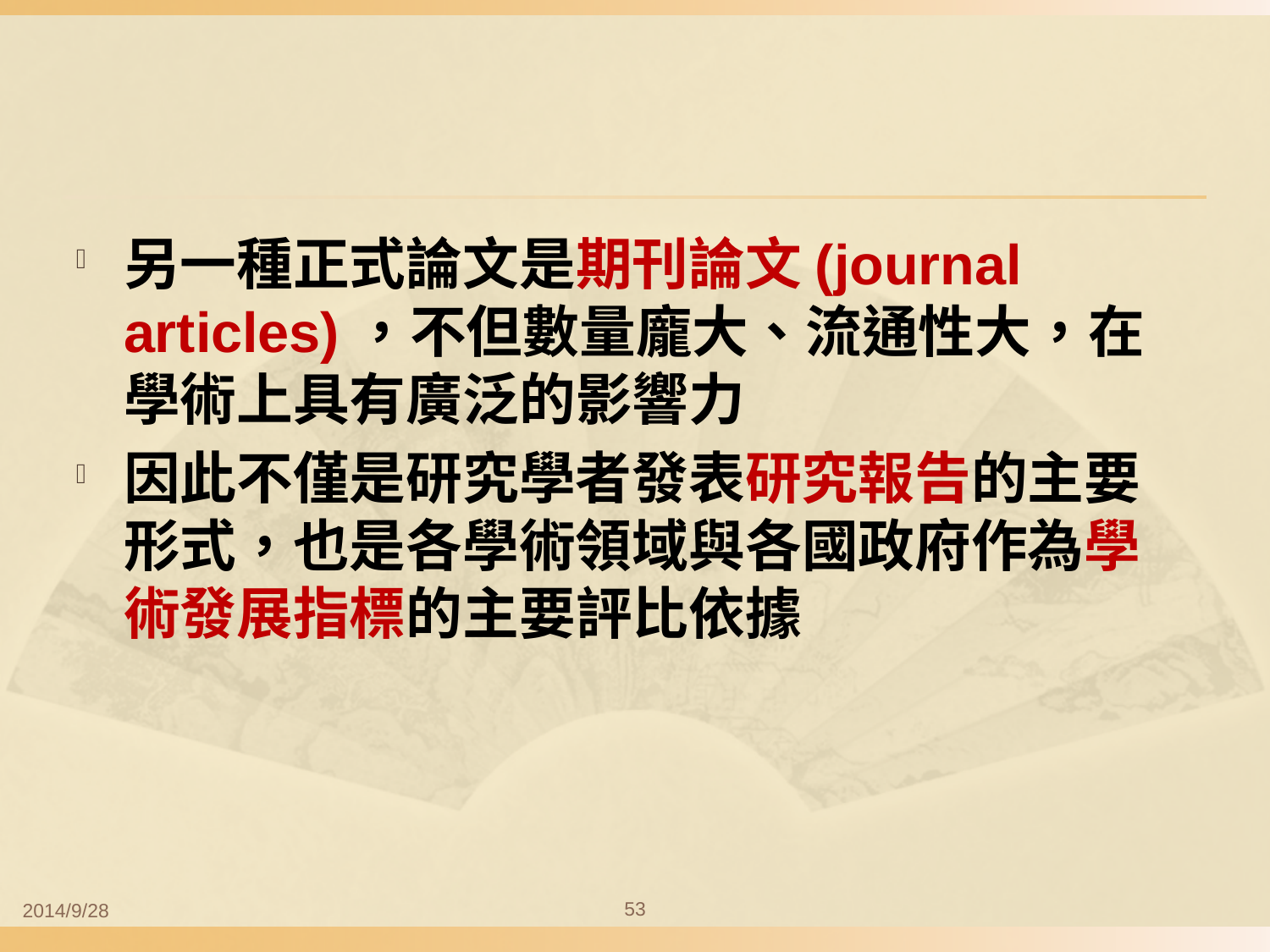

#
另一種正式論文是期刊論文(journal articles)，不但數量龐大、流通性大，在學術上具有廣泛的影響力
因此不僅是研究學者發表研究報告的主要形式，也是各學術領域與各國政府作為學術發展指標的主要評比依據
2014/9/28
53